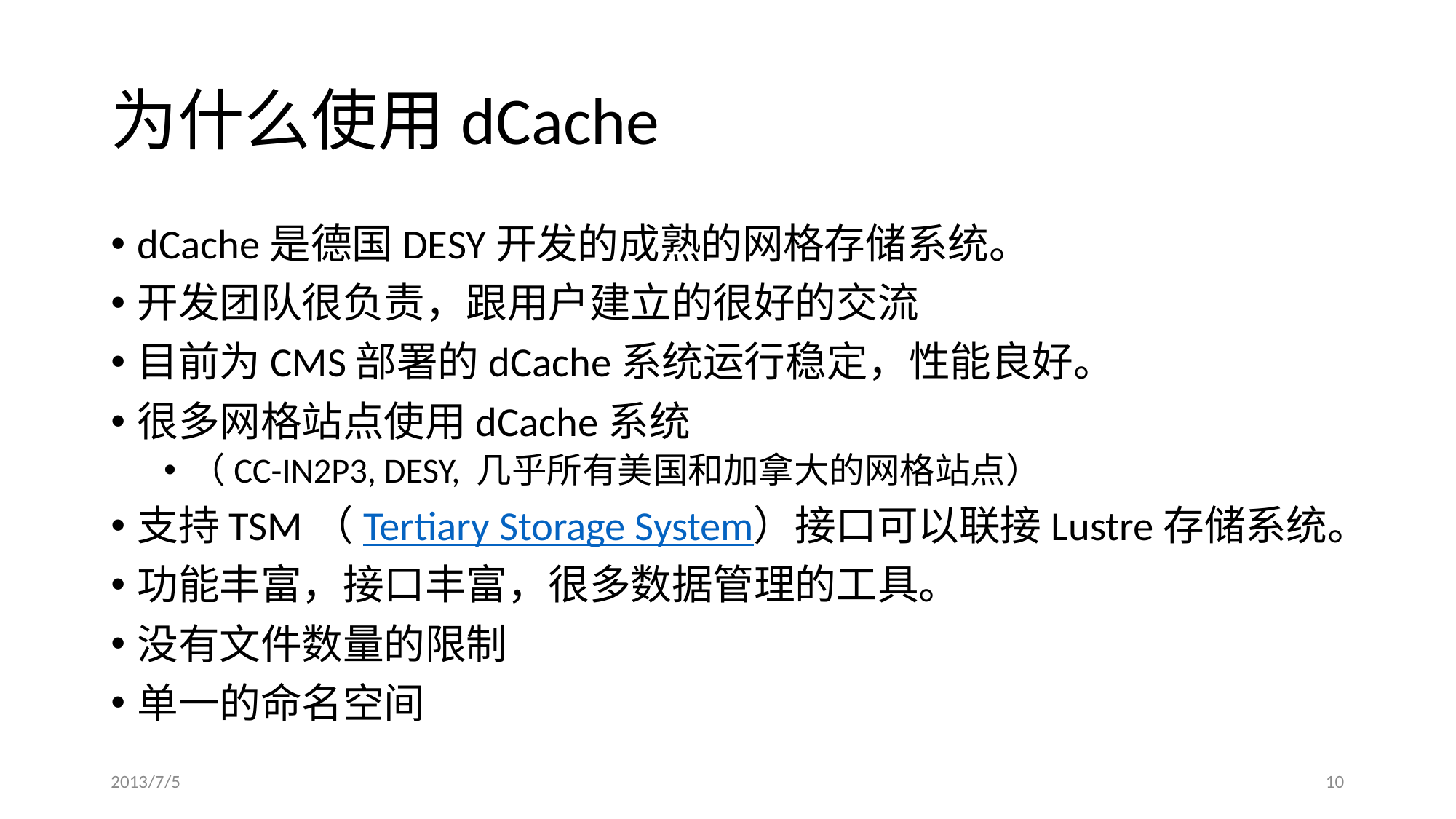

# 为什么使用dCache
dCache是德国DESY开发的成熟的网格存储系统。
开发团队很负责，跟用户建立的很好的交流
目前为CMS部署的dCache系统运行稳定，性能良好。
很多网格站点使用dCache系统
（CC-IN2P3, DESY, 几乎所有美国和加拿大的网格站点）
支持TSM（Tertiary Storage System）接口可以联接Lustre存储系统。
功能丰富，接口丰富，很多数据管理的工具。
没有文件数量的限制
单一的命名空间
2013/7/5
10